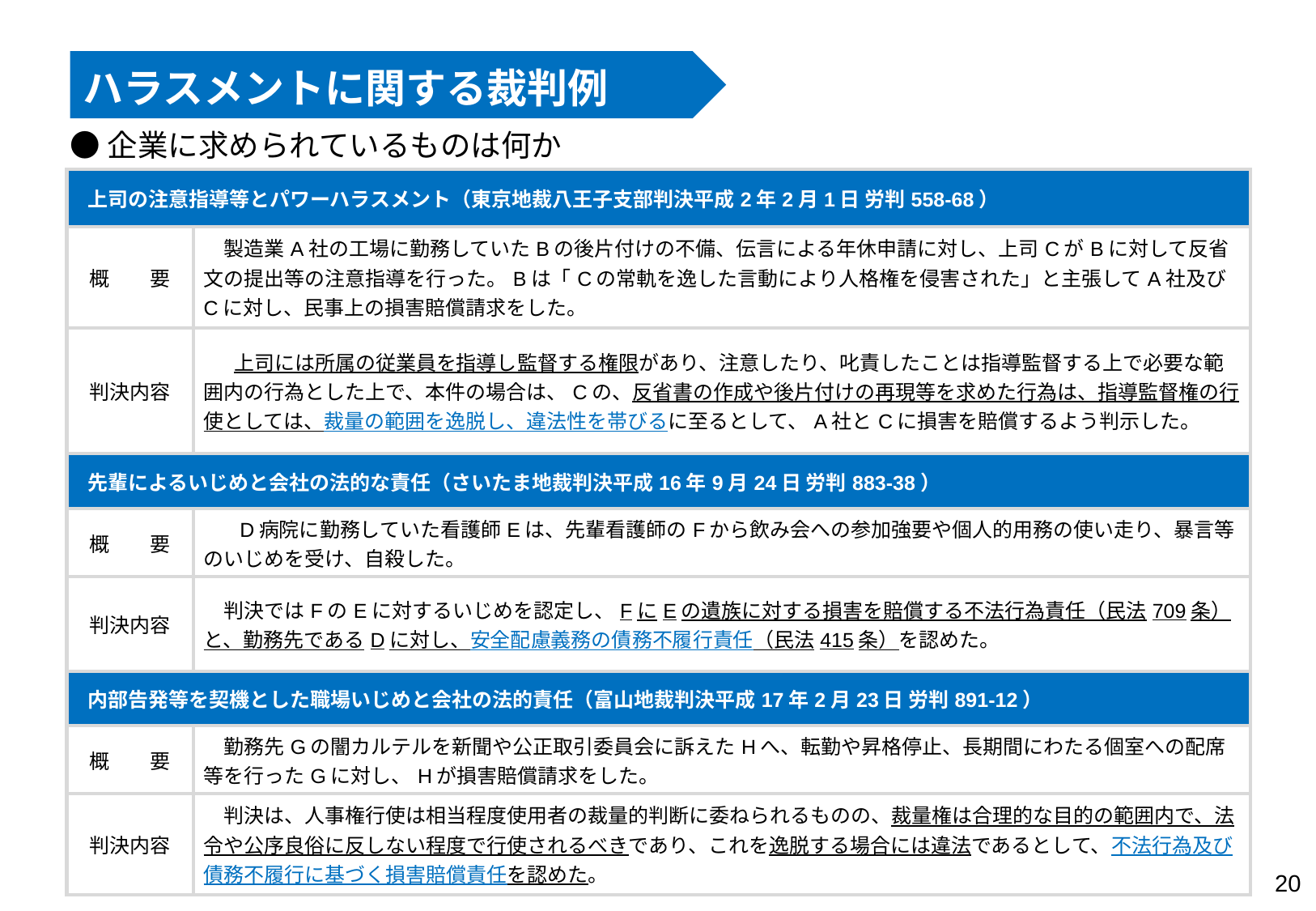

ハラスメントに関する裁判例
●企業に求められているものは何か
| 上司の注意指導等とパワーハラスメント（東京地裁八王子支部判決平成2年2月1日 労判558-68） |  |
| --- | --- |
| 概　　要 | 製造業A社の工場に勤務していたBの後片付けの不備、伝言による年休申請に対し、上司CがBに対して反省文の提出等の注意指導を行った。Bは「Cの常軌を逸した言動により人格権を侵害された」と主張してA社及びCに対し、民事上の損害賠償請求をした。 |
| 判決内容 | 上司には所属の従業員を指導し監督する権限があり、注意したり、叱責したことは指導監督する上で必要な範囲内の行為とした上で、本件の場合は、Cの、反省書の作成や後片付けの再現等を求めた行為は、指導監督権の行使としては、裁量の範囲を逸脱し、違法性を帯びるに至るとして、A社とCに損害を賠償するよう判示した。 |
| 先輩によるいじめと会社の法的な責任（さいたま地裁判決平成16年9月24日 労判883-38） |  |
| 概　　要 | D病院に勤務していた看護師Eは、先輩看護師のFから飲み会への参加強要や個人的用務の使い走り、暴言等のいじめを受け、自殺した。 |
| 判決内容 | 判決ではFのEに対するいじめを認定し、FにEの遺族に対する損害を賠償する不法行為責任（民法709条）と、勤務先であるDに対し、安全配慮義務の債務不履行責任（民法415条）を認めた。 |
| 内部告発等を契機とした職場いじめと会社の法的責任（富山地裁判決平成17年2月23日 労判891-12） |  |
| 概　　要 | 勤務先Gの闇カルテルを新聞や公正取引委員会に訴えたHへ、転勤や昇格停止、長期間にわたる個室への配席等を行ったGに対し、Hが損害賠償請求をした。 |
| 判決内容 | 判決は、人事権行使は相当程度使用者の裁量的判断に委ねられるものの、裁量権は合理的な目的の範囲内で、法令や公序良俗に反しない程度で行使されるべきであり、これを逸脱する場合には違法であるとして、不法行為及び債務不履行に基づく損害賠償責任を認めた。 |
20